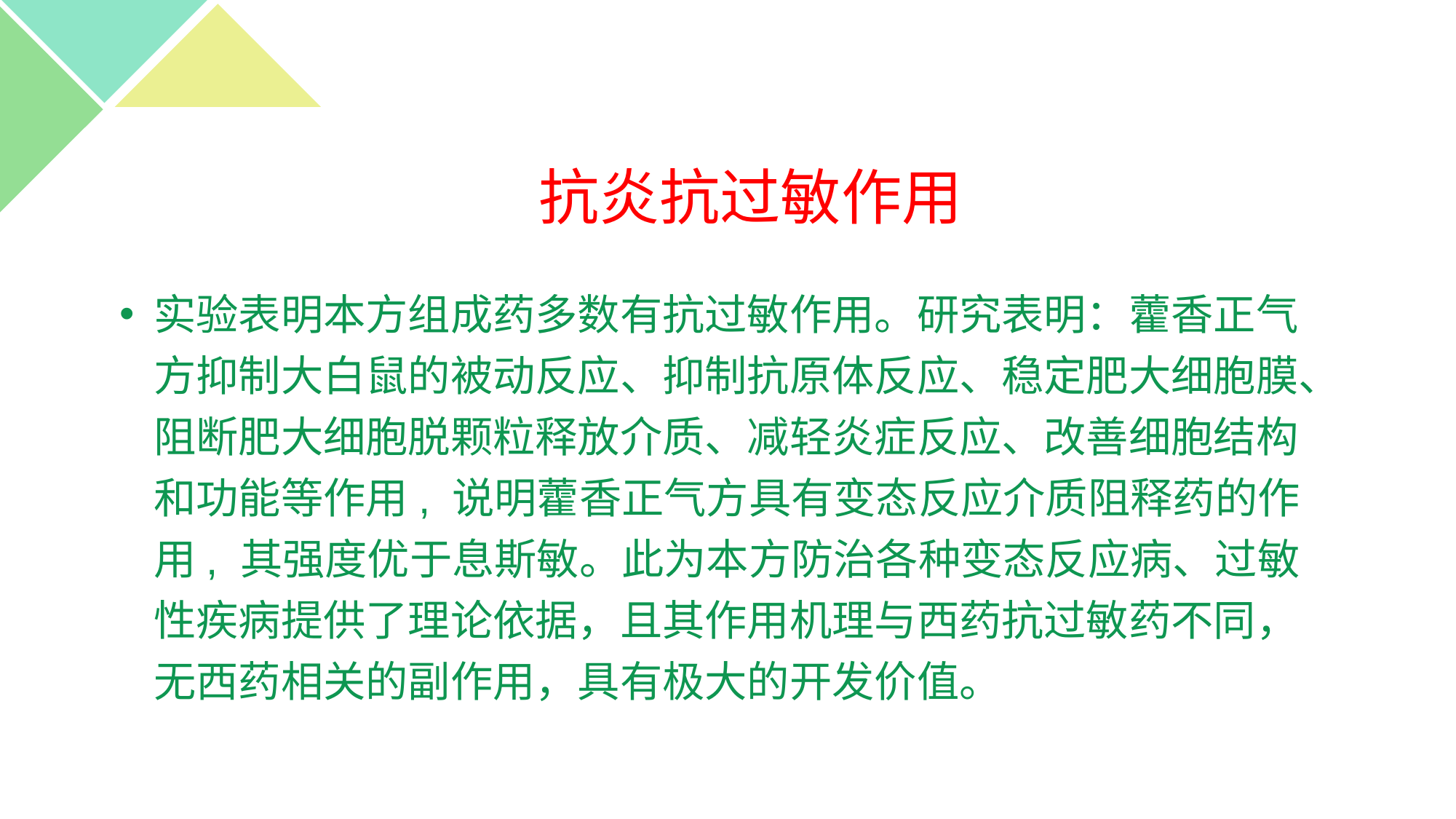

# 抗炎抗过敏作用
实验表明本方组成药多数有抗过敏作用。研究表明：藿香正气方抑制大白鼠的被动反应、抑制抗原体反应、稳定肥大细胞膜、阻断肥大细胞脱颗粒释放介质、减轻炎症反应、改善细胞结构和功能等作用, 说明藿香正气方具有变态反应介质阻释药的作用, 其强度优于息斯敏。此为本方防治各种变态反应病、过敏性疾病提供了理论依据，且其作用机理与西药抗过敏药不同，无西药相关的副作用，具有极大的开发价值。